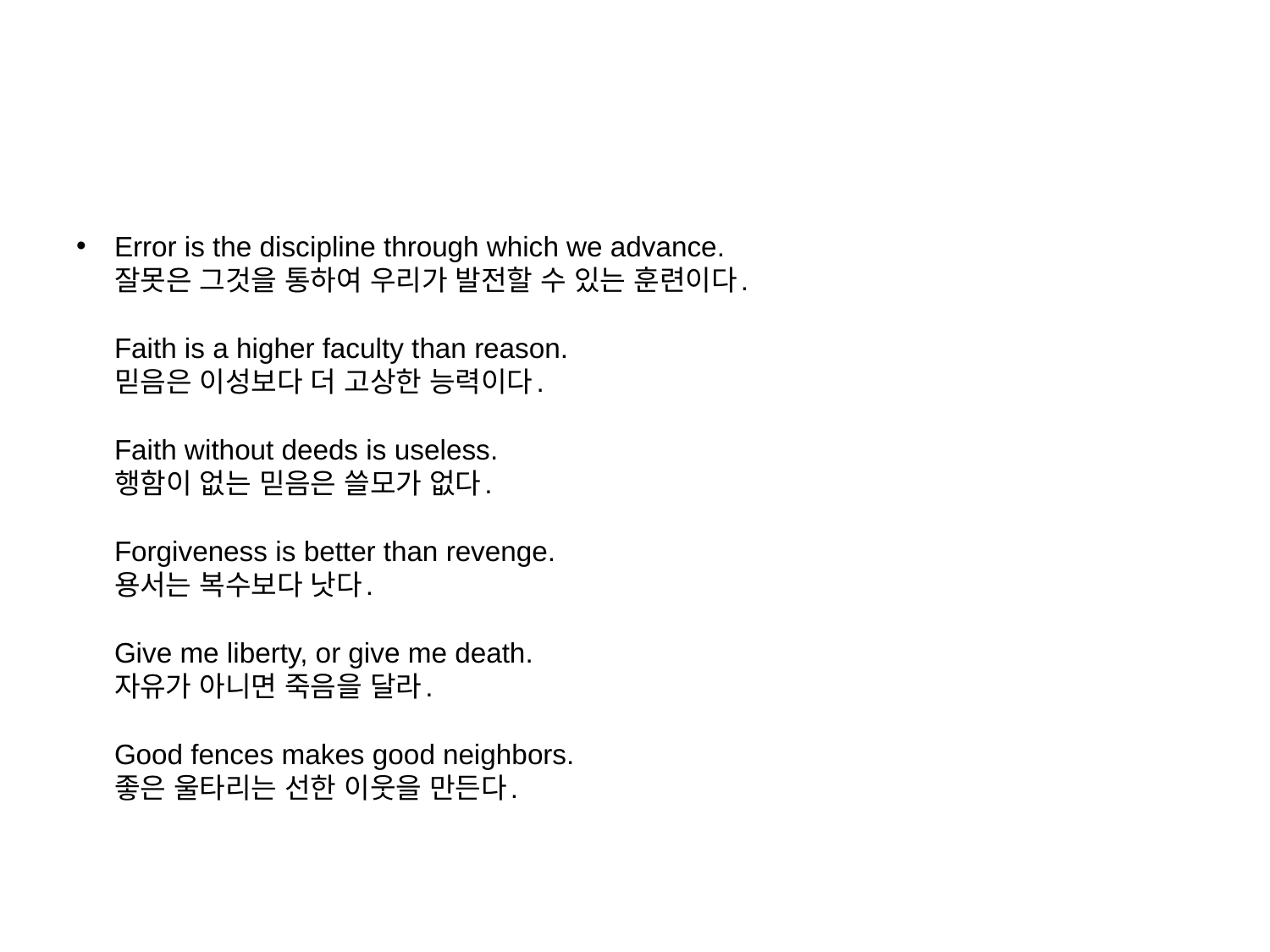

#
Error is the discipline through which we advance.
잘못은 그것을 통하여 우리가 발전할 수 있는 훈련이다.
Faith is a higher faculty than reason.
믿음은 이성보다 더 고상한 능력이다.
Faith without deeds is useless.
행함이 없는 믿음은 쓸모가 없다.
Forgiveness is better than revenge.
용서는 복수보다 낫다.
Give me liberty, or give me death.
자유가 아니면 죽음을 달라.
Good fences makes good neighbors.
좋은 울타리는 선한 이웃을 만든다.